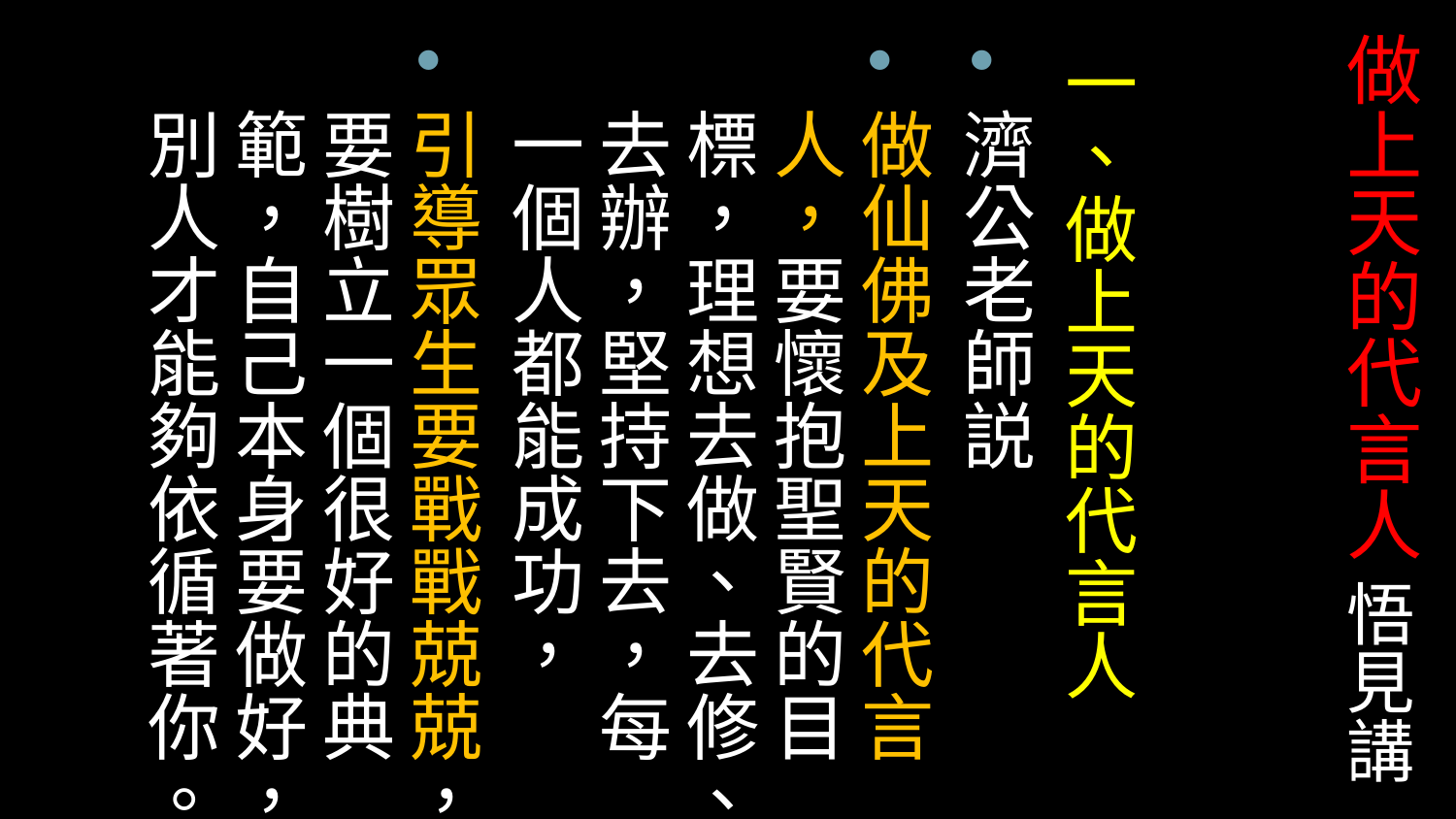

# 做上天的代言人 悟見講
一、做上天的代言人
濟公老師説
做仙佛及上天的代言人，要懷抱聖賢的目標，理想去做、去修、去辦，堅持下去，每一個人都能成功，
引導眾生要戰戰兢兢，要樹立一個很好的典範，自己本身要做好，別人才能夠依循著你。